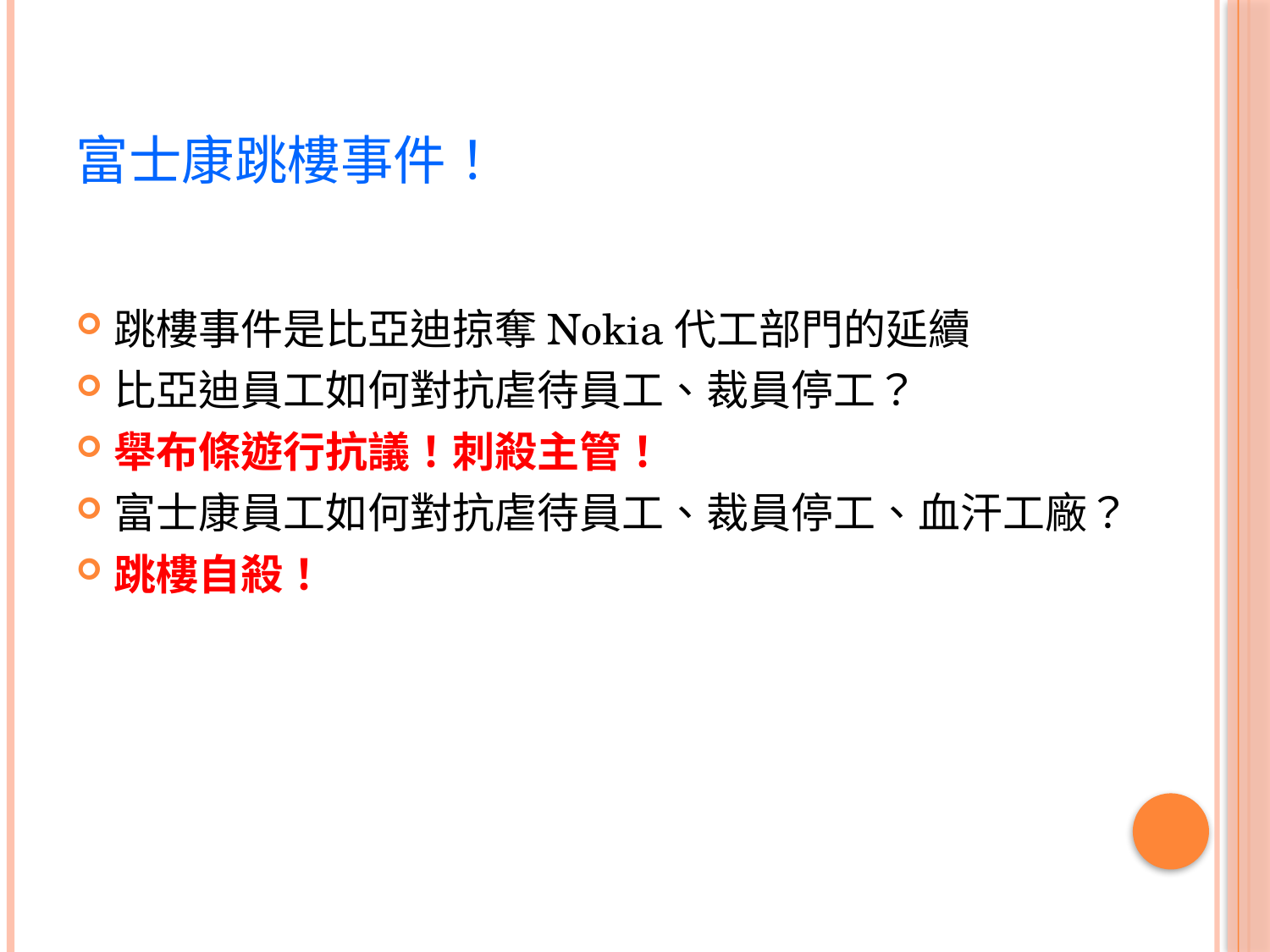

# 富士康跳樓事件！
跳樓事件是比亞迪掠奪Nokia代工部門的延續
比亞迪員工如何對抗虐待員工、裁員停工？
舉布條遊行抗議！刺殺主管！
富士康員工如何對抗虐待員工、裁員停工、血汗工廠？
跳樓自殺！